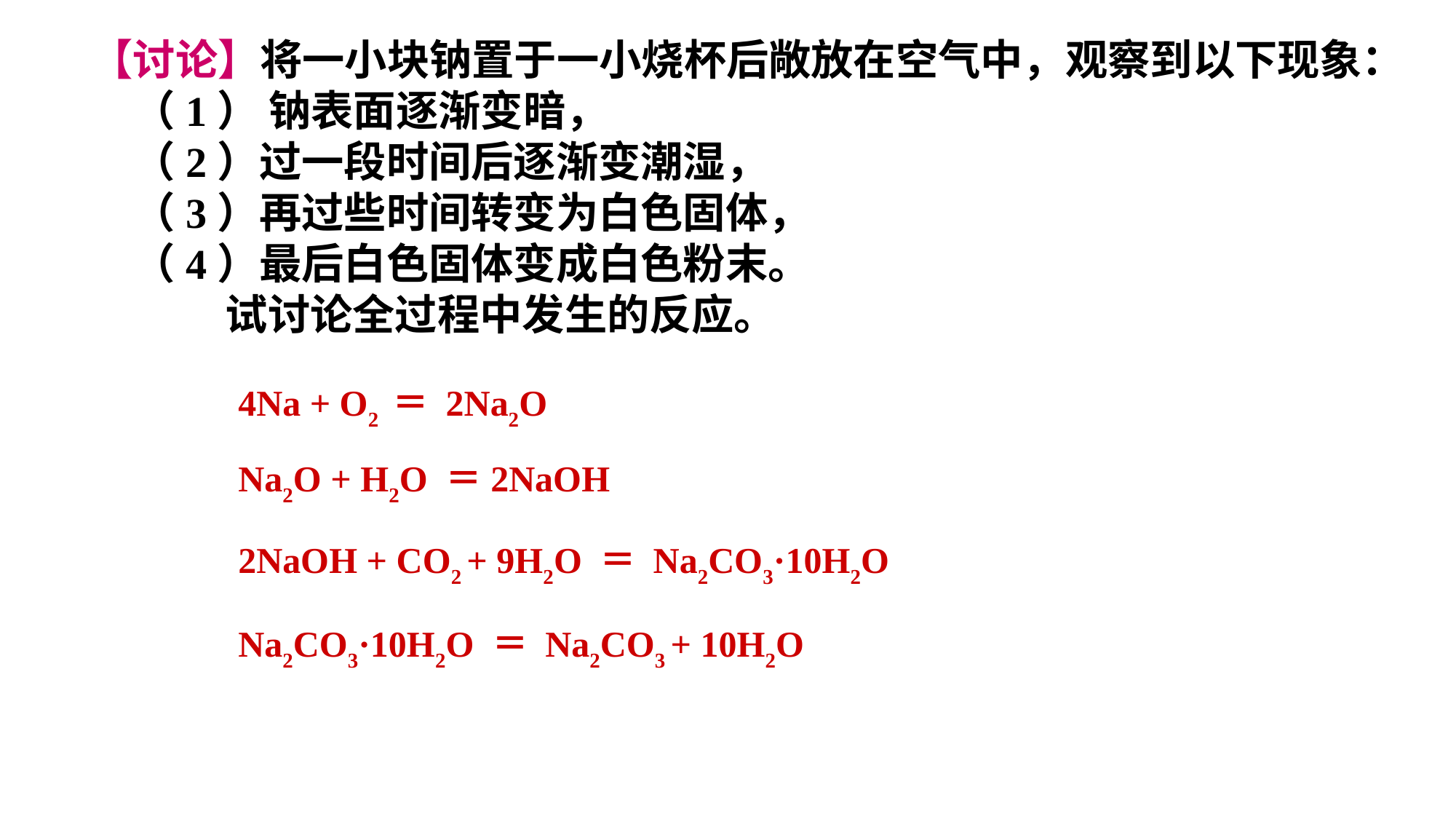

【讨论】将一小块钠置于一小烧杯后敞放在空气中，观察到以下现象：
 　（1） 钠表面逐渐变暗，
 　（2）过一段时间后逐渐变潮湿，
 　（3）再过些时间转变为白色固体，
 　（4）最后白色固体变成白色粉末。
               试讨论全过程中发生的反应。

4Na + O2 ＝ 2Na2O
Na2O + H2O ＝2NaOH
2NaOH + CO2 + 9H2O ＝ Na2CO3·10H2O
Na2CO3·10H2O ＝ Na2CO3 + 10H2O